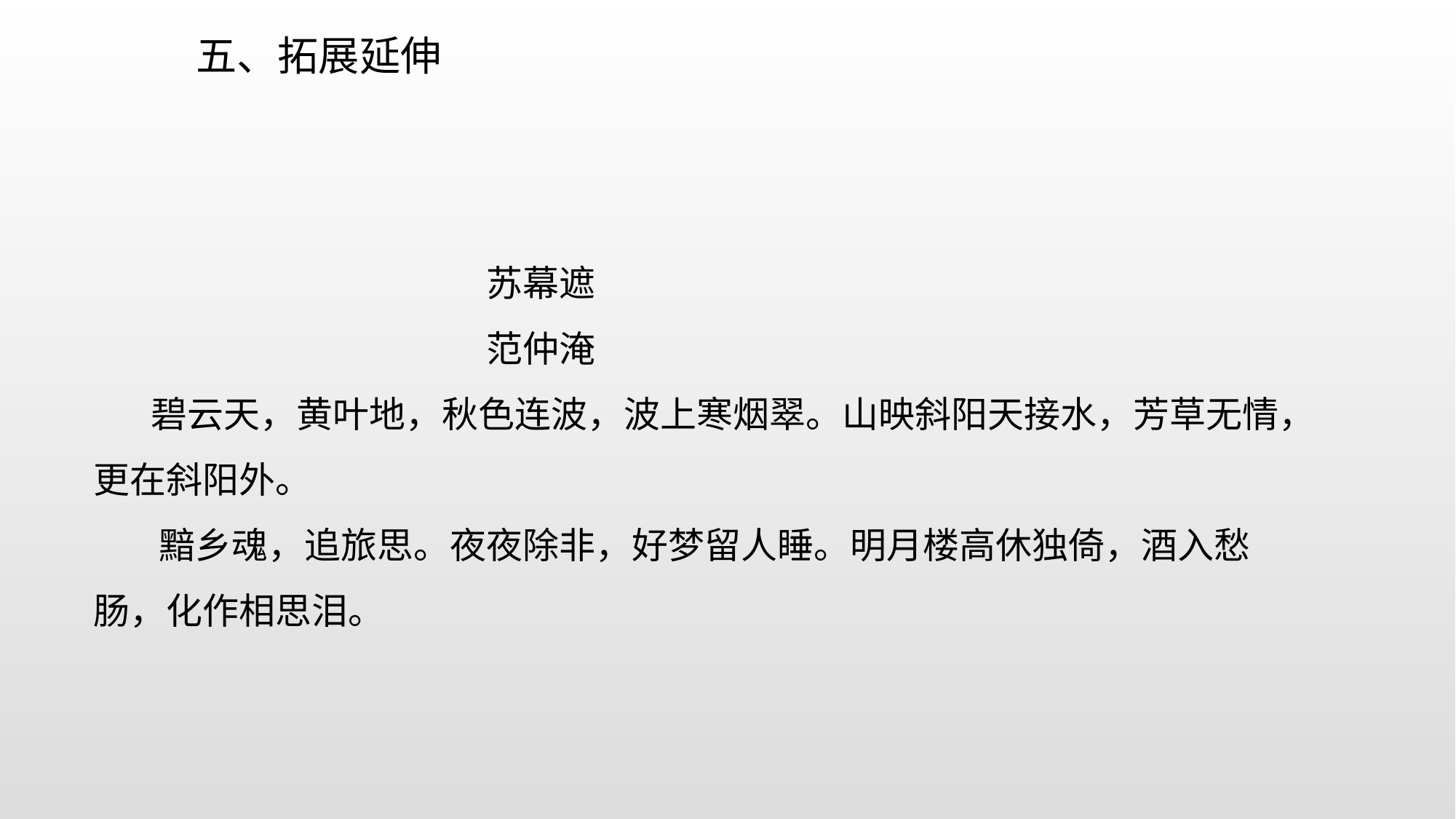

五、拓展延伸

                                               苏幕遮
                                               范仲淹
      碧云天，黄叶地，秋色连波，波上寒烟翠。山映斜阳天接水，芳草无情，更在斜阳外。
       黯乡魂，追旅思。夜夜除非，好梦留人睡。明月楼高休独倚，酒入愁肠，化作相思泪。